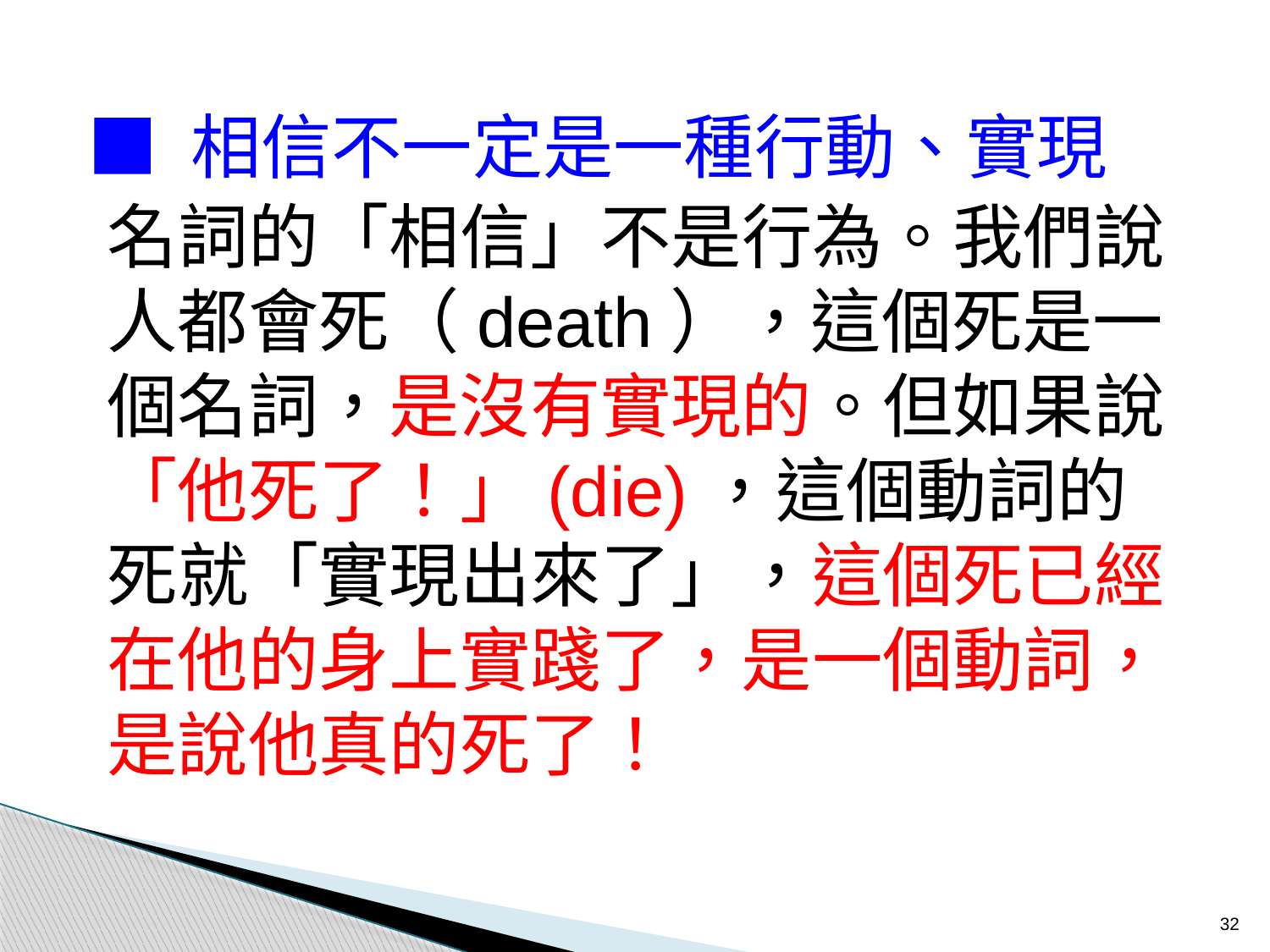

■ 相信不一定是一種行動、實現
名詞的「相信」不是行為。我們說人都會死（death），這個死是一個名詞，是沒有實現的。但如果說「他死了！」(die)，這個動詞的死就「實現出來了」，這個死已經在他的身上實踐了，是一個動詞，是說他真的死了！
32